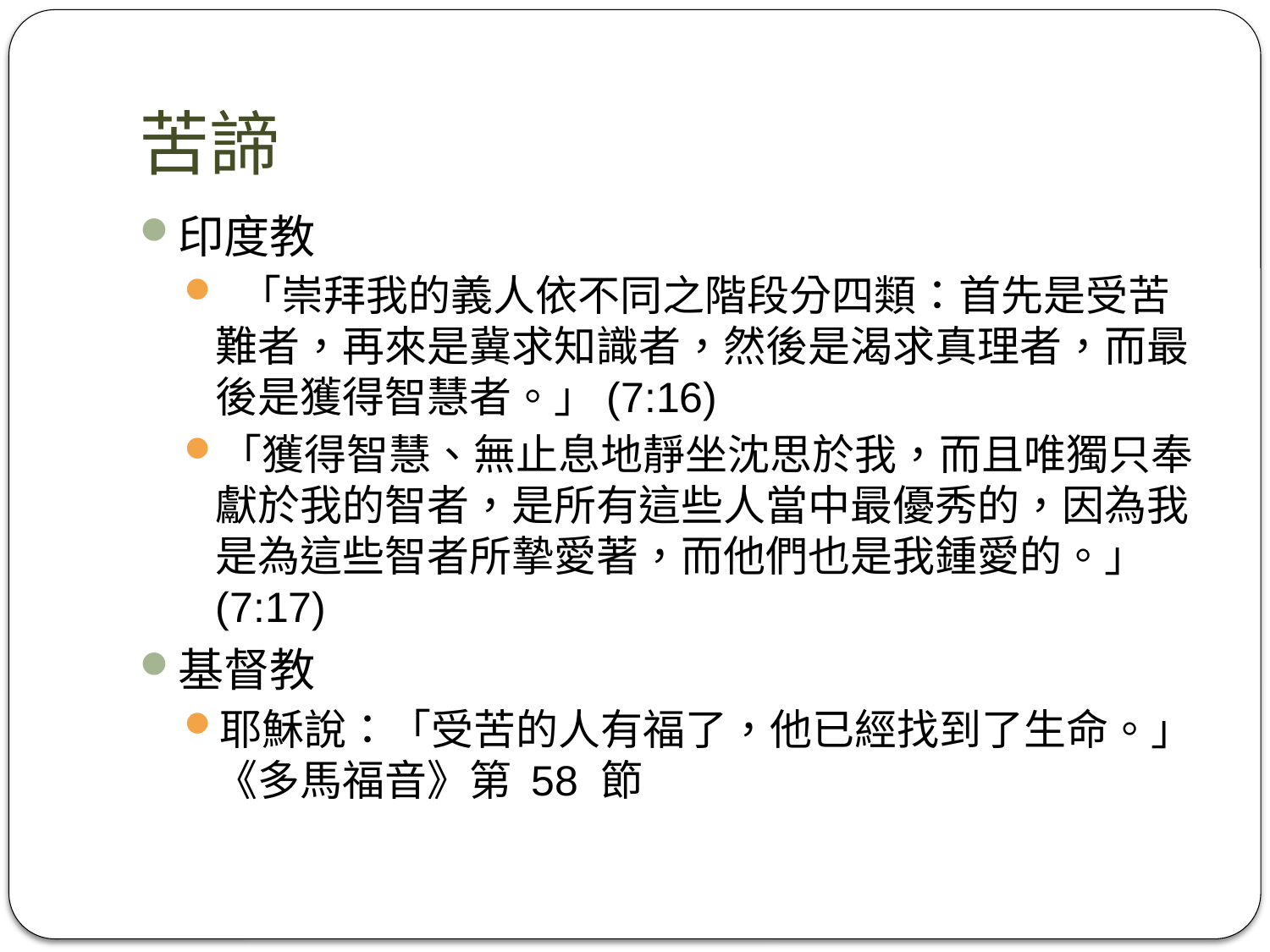

# 苦諦
印度教
 「崇拜我的義人依不同之階段分四類：首先是受苦難者，再來是冀求知識者，然後是渴求真理者，而最後是獲得智慧者。」(7:16)
「獲得智慧、無止息地靜坐沈思於我，而且唯獨只奉獻於我的智者，是所有這些人當中最優秀的，因為我是為這些智者所摯愛著，而他們也是我鍾愛的。」(7:17)
基督教
耶穌說：「受苦的人有福了，他已經找到了生命。」《多馬福音》第 58 節